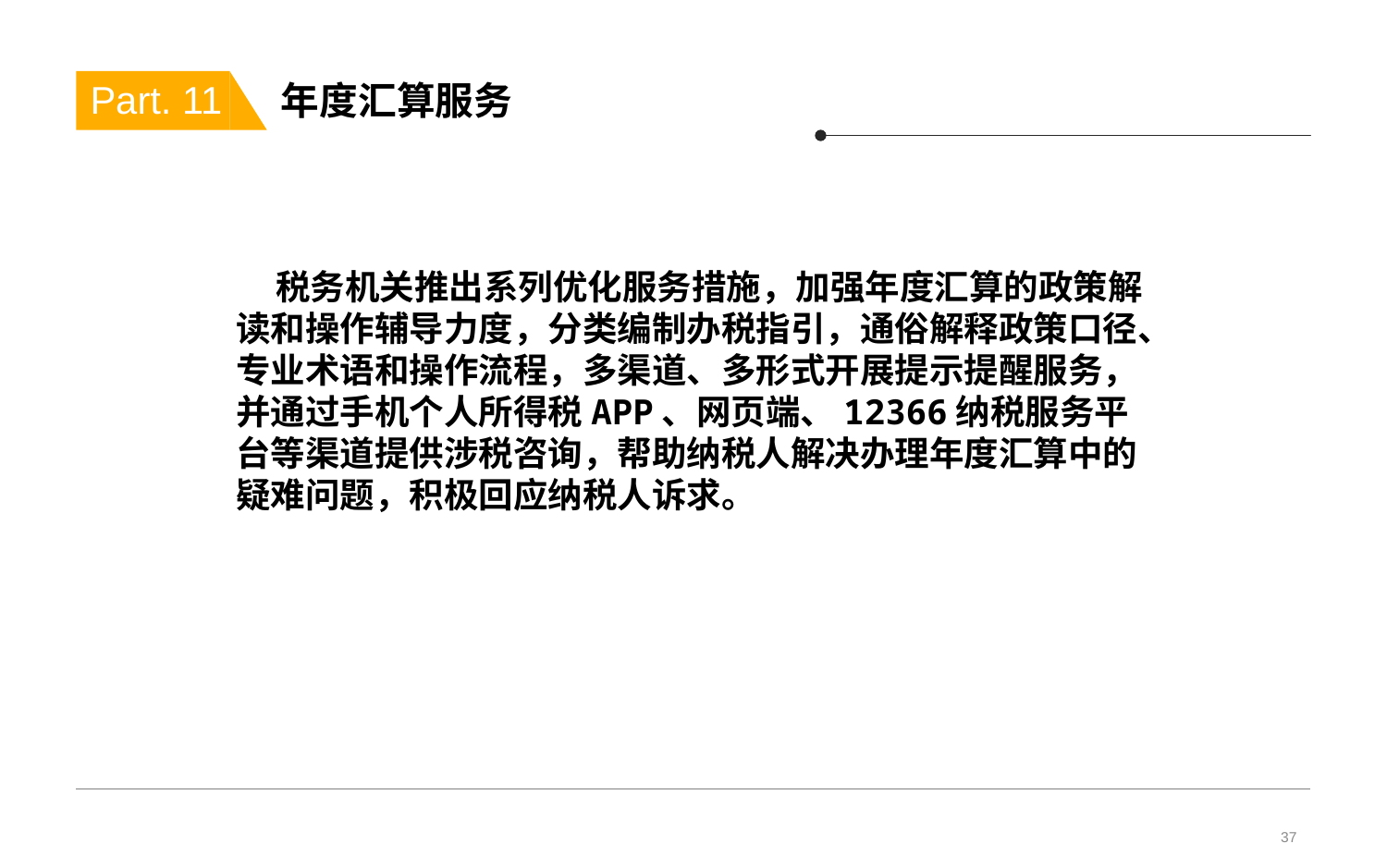

# 年度汇算服务
Part. 11
    税务机关推出系列优化服务措施，加强年度汇算的政策解读和操作辅导力度，分类编制办税指引，通俗解释政策口径、专业术语和操作流程，多渠道、多形式开展提示提醒服务，并通过手机个人所得税APP、网页端、12366纳税服务平台等渠道提供涉税咨询，帮助纳税人解决办理年度汇算中的疑难问题，积极回应纳税人诉求。
37